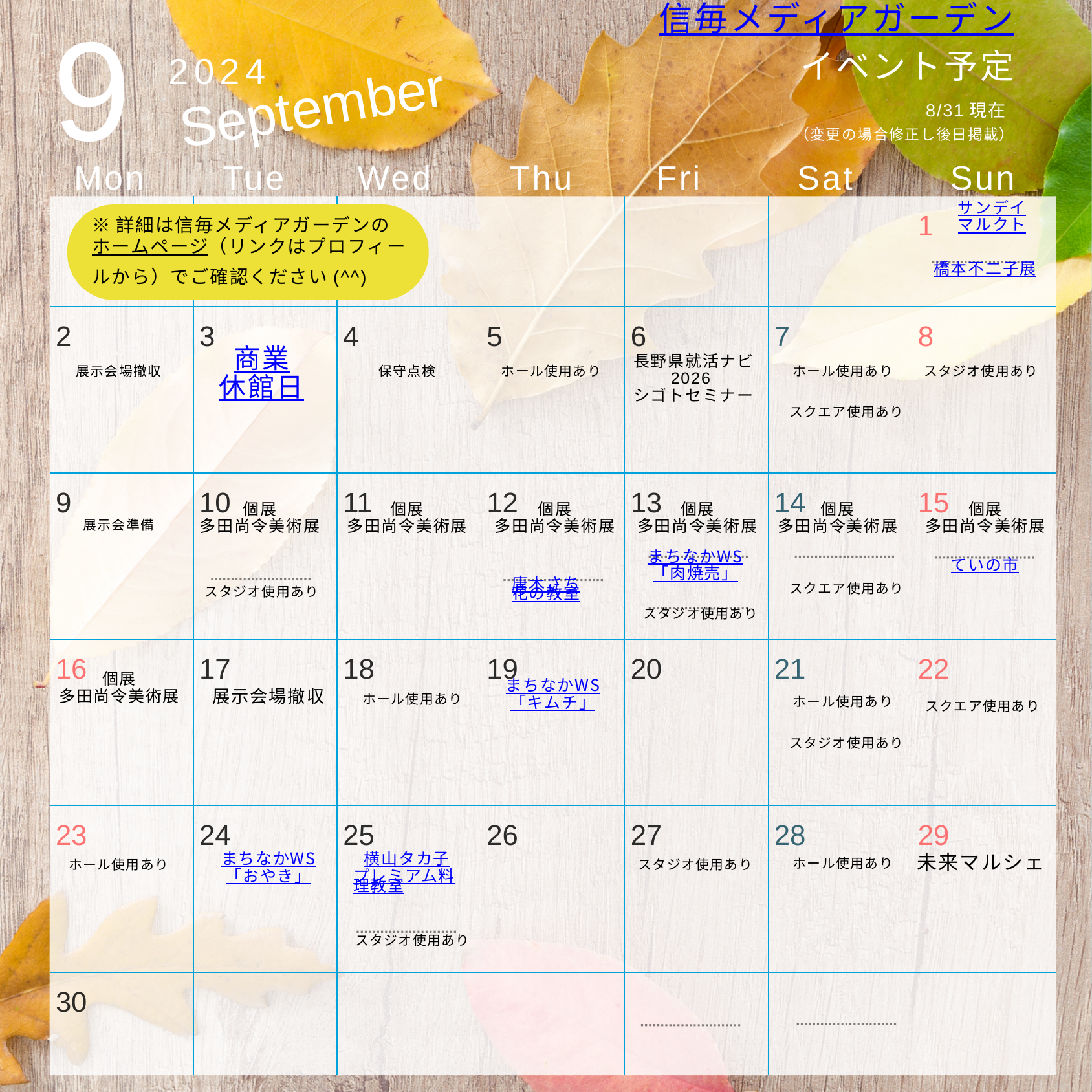

9
信毎メディアガーデン
イベント予定
2024
September
8/31現在
（変更の場合修正し後日掲載）
Mon
Tue
Wed
Thu
Fri
Sat
Sun
|  |  |  |  |  |  | 1 |
| --- | --- | --- | --- | --- | --- | --- |
| 2 | 3 | 4 | 5 | 6 | 7 | 8 |
| 9 | 10 | 11 | 12 | 13 | 14 | 15 |
| 16 | 17 | 18 | 19 | 20 | 21 | 22 |
| 23 | 24 | 25 | 26 | 27 | 28 | 29 |
| 30 |  |  |  |  |  |  |
サンデイ
マルクト

※詳細は信毎メディアガーデンの
ホームページ（リンクはプロフィールから）でご確認ください(^^)

橋本不二子展
商業
休館日
長野県就活ナビ
2026
シゴトセミナー
展示会場撤収
保守点検
ホール使用あり
ホール使用あり
スタジオ使用あり
スクエア使用あり
個展
多田尚令美術展
個展
多田尚令美術展
個展
多田尚令美術展
個展
多田尚令美術展
個展
多田尚令美術展
個展
多田尚令美術展
展示会準備
まちなかWS
「肉焼売」

ていの市

唐木さち花の教室

スクエア使用あり
スタジオ使用あり
スタジオ使用あり

個展
多田尚令美術展
まちなかWS
「キムチ」
展示会場撤収
ホール使用あり
ホール使用あり
スクエア使用あり
スタジオ使用あり
未来マルシェ
まちなかWS
「おやき」
横山タカ子
プレミアム料理教室
ホール使用あり
ホール使用あり
スタジオ使用あり

スタジオ使用あり